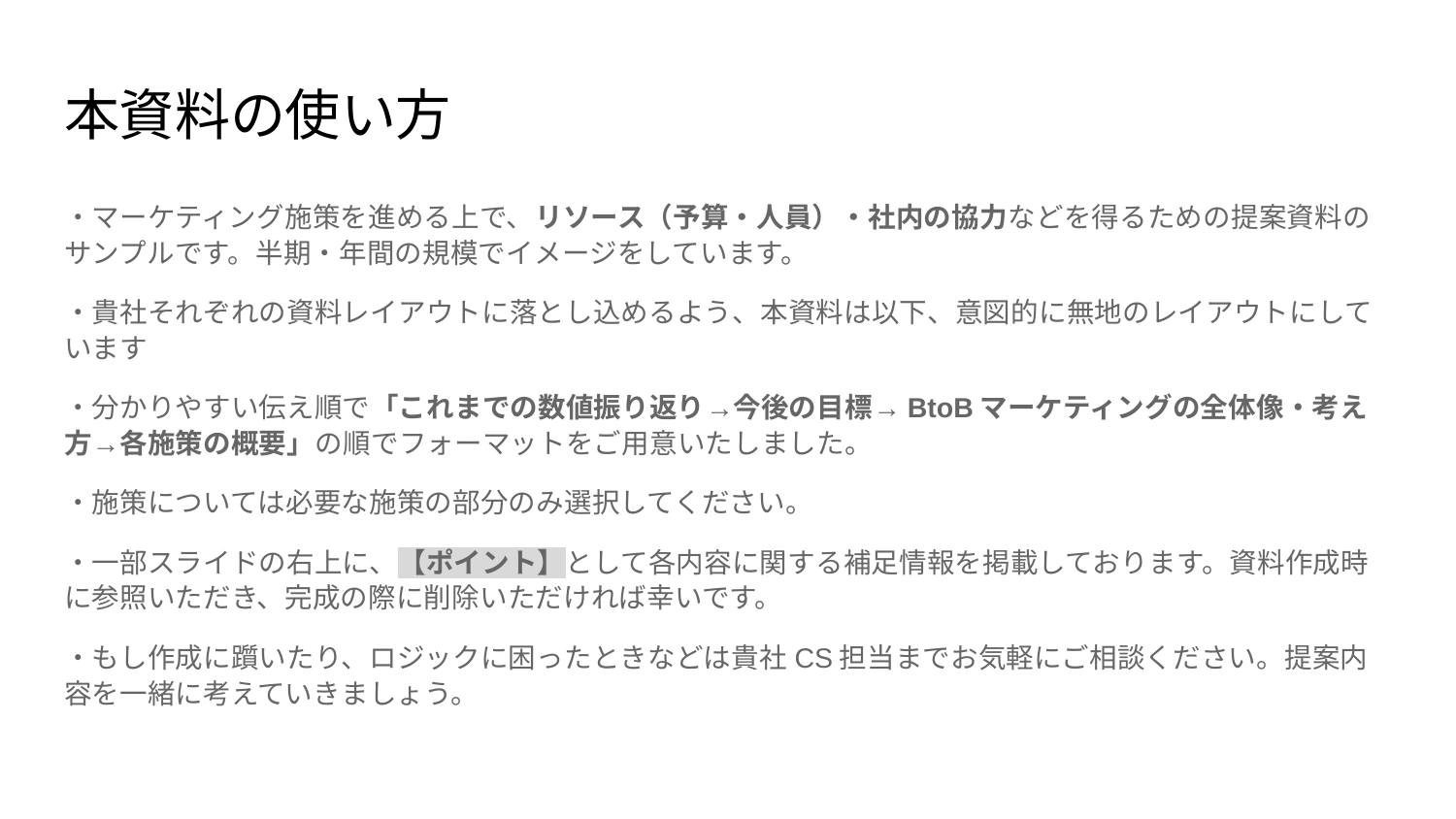

# 本資料の使い方
・マーケティング施策を進める上で、リソース（予算・人員）・社内の協力などを得るための提案資料のサンプルです。半期・年間の規模でイメージをしています。
・貴社それぞれの資料レイアウトに落とし込めるよう、本資料は以下、意図的に無地のレイアウトにしています
・分かりやすい伝え順で「これまでの数値振り返り→今後の目標→BtoBマーケティングの全体像・考え方→各施策の概要」の順でフォーマットをご用意いたしました。
・施策については必要な施策の部分のみ選択してください。
・一部スライドの右上に、【ポイント】として各内容に関する補足情報を掲載しております。資料作成時に参照いただき、完成の際に削除いただければ幸いです。
・もし作成に躓いたり、ロジックに困ったときなどは貴社CS担当までお気軽にご相談ください。提案内容を一緒に考えていきましょう。